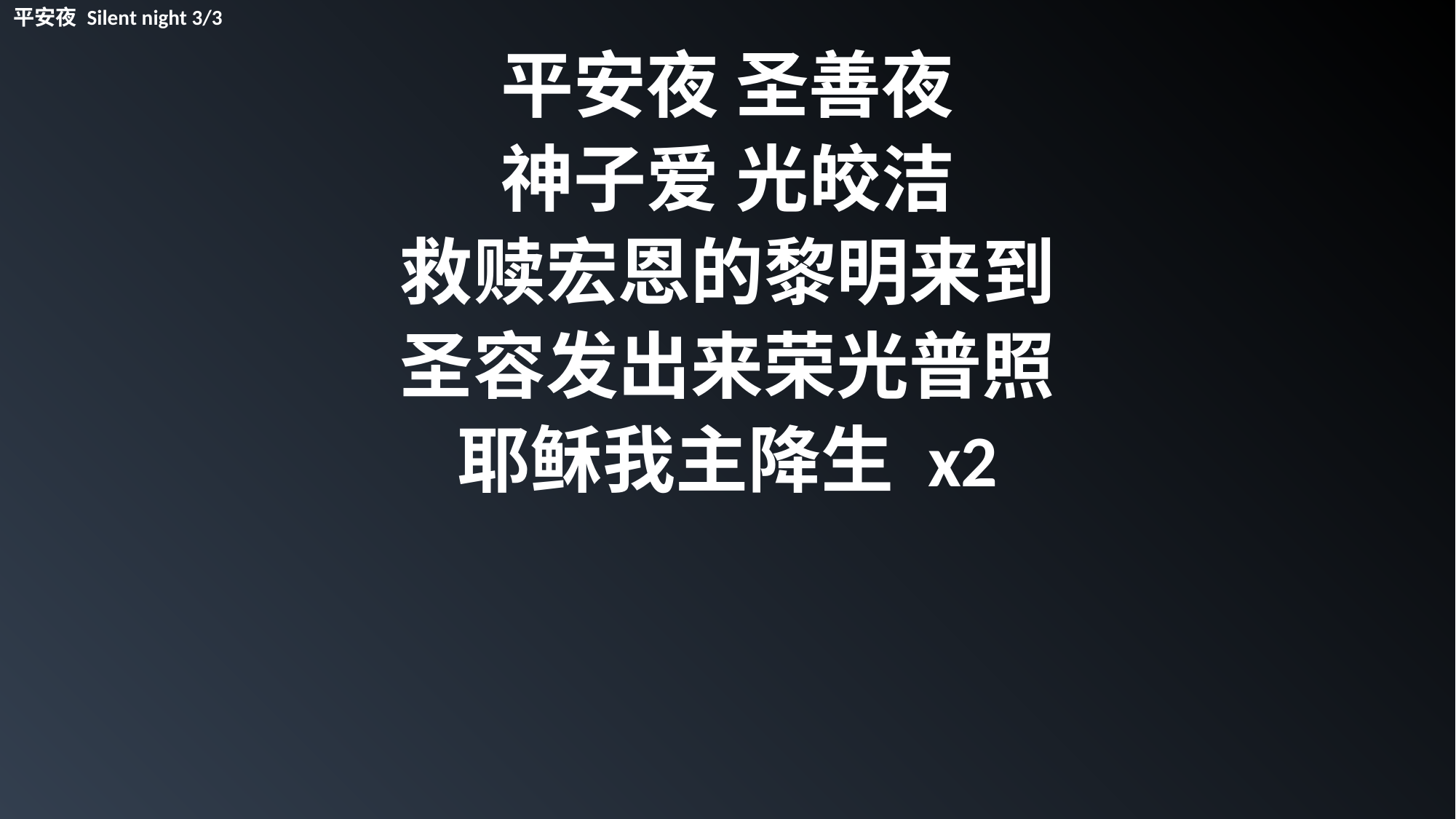

平安夜 Silent night 3/3
平安夜 圣善夜
神子爱 光皎洁
救赎宏恩的黎明来到
圣容发出来荣光普照
耶稣我主降生 x2